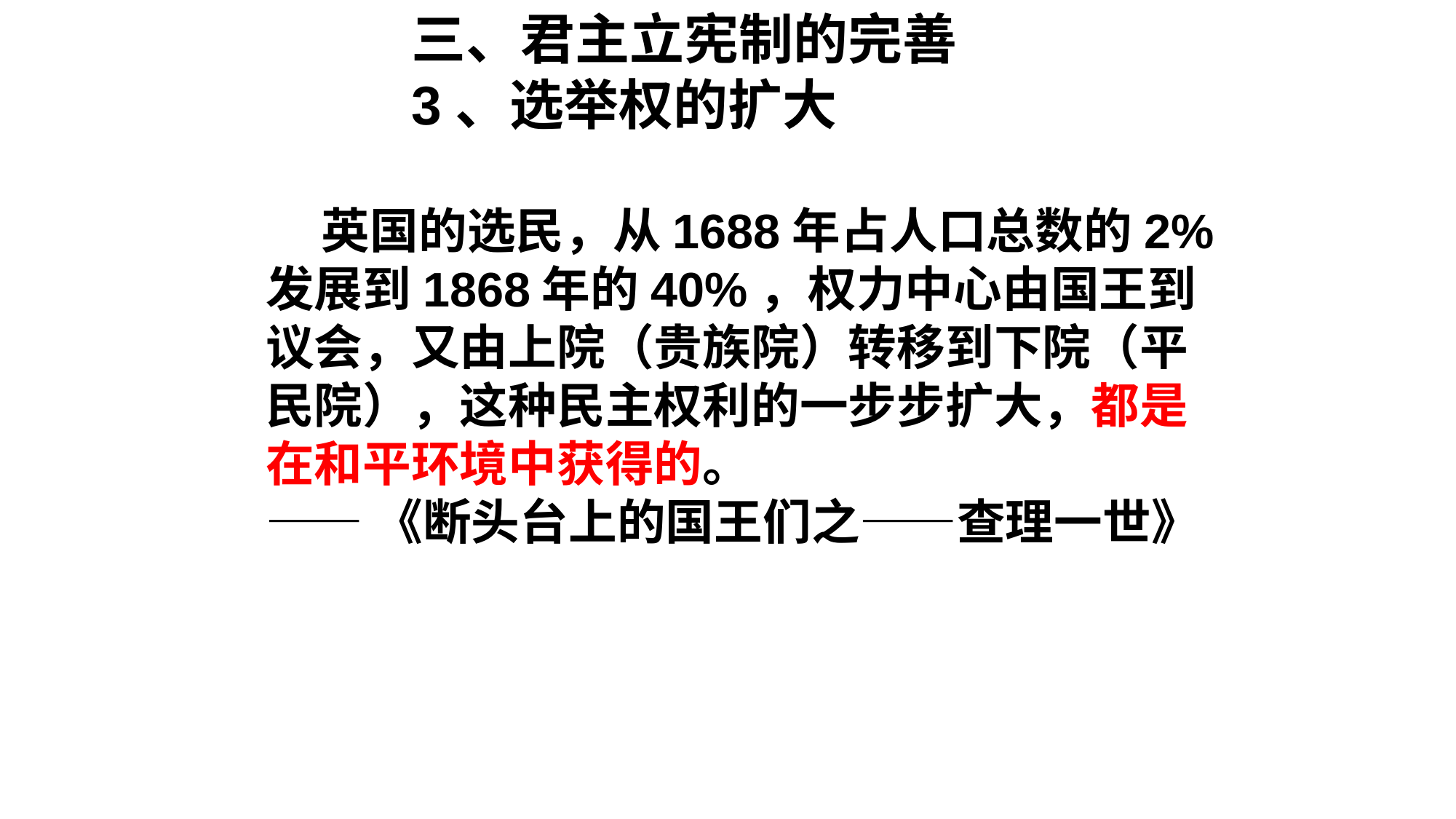

三、君主立宪制的完善
3、选举权的扩大
    英国的选民，从1688年占人口总数的2%发展到1868年的40%，权力中心由国王到议会，又由上院（贵族院）转移到下院（平民院），这种民主权利的一步步扩大，都是在和平环境中获得的。
——《断头台上的国王们之——查理一世》